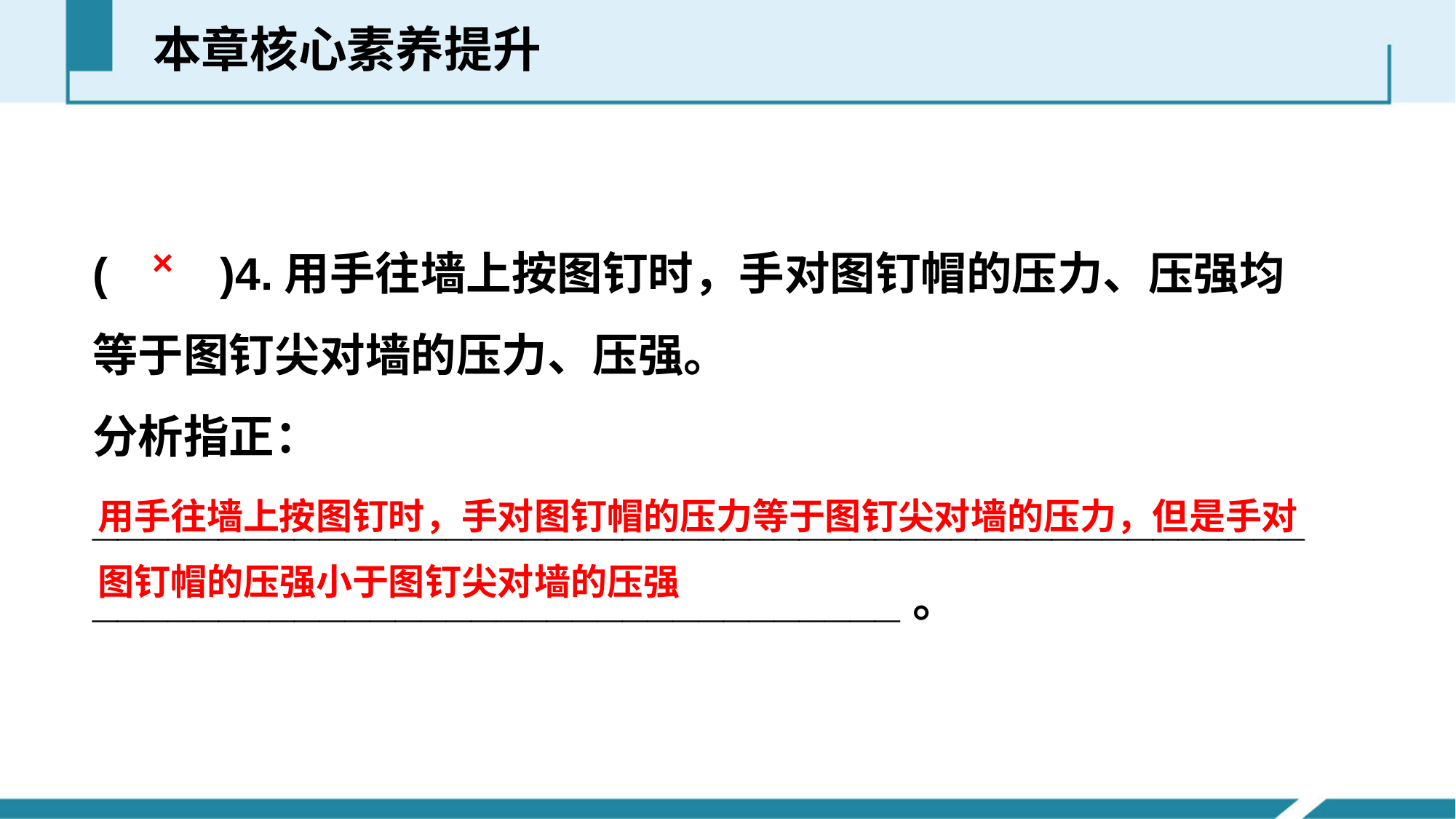

本章核心素养提升
(　　)4.用手往墙上按图钉时，手对图钉帽的压力、压强均等于图钉尖对墙的压力、压强。
分析指正：________________________________________________________________________________。
×
用手往墙上按图钉时，手对图钉帽的压力等于图钉尖对墙的压力，但是手对图钉帽的压强小于图钉尖对墙的压强